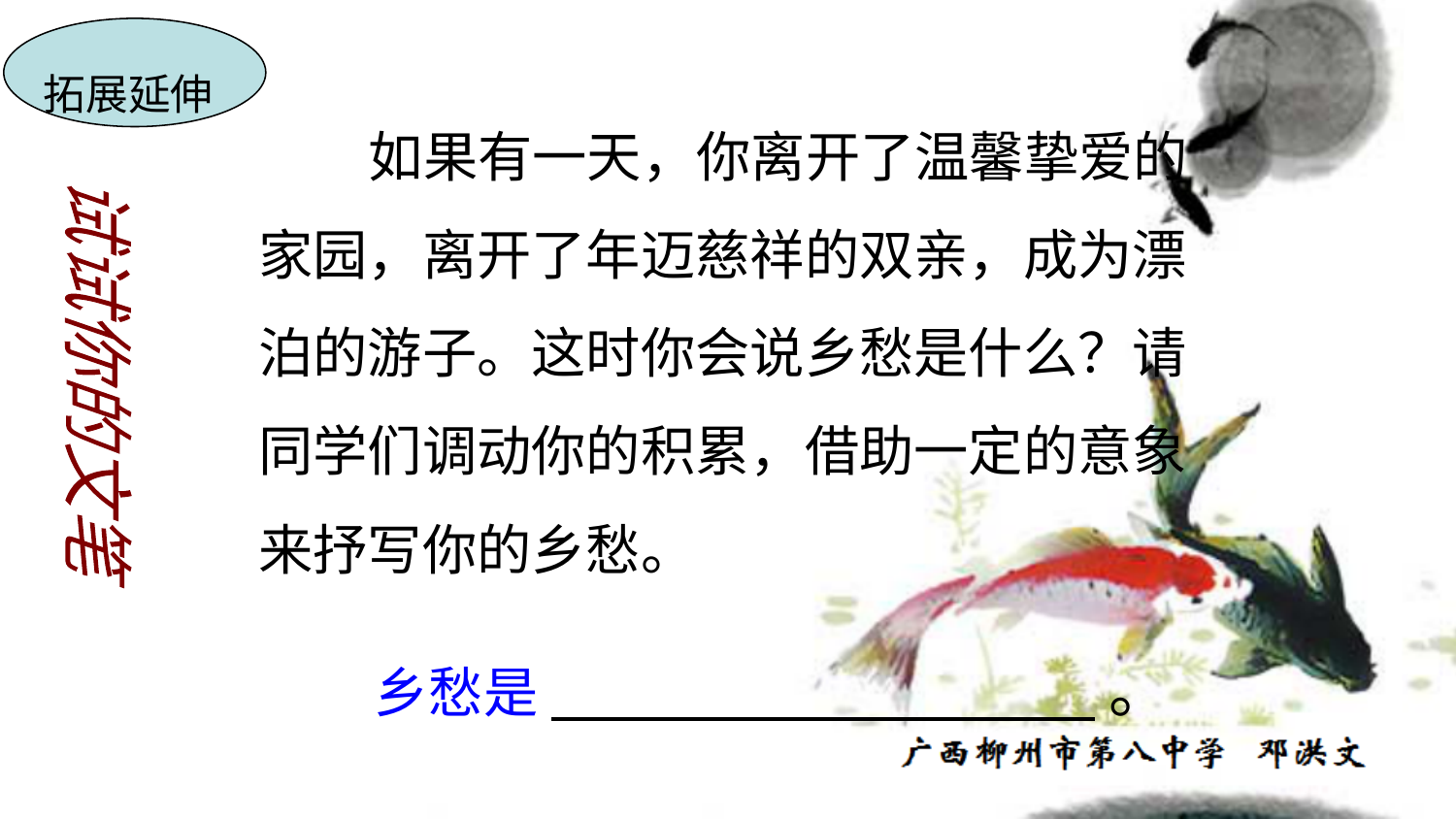

拓展延伸
        如果有一天，你离开了温馨挚爱的家园，离开了年迈慈祥的双亲，成为漂泊的游子。这时你会说乡愁是什么？请同学们调动你的积累，借助一定的意象来抒写你的乡愁。

试试你的文笔
 乡愁是                                          。